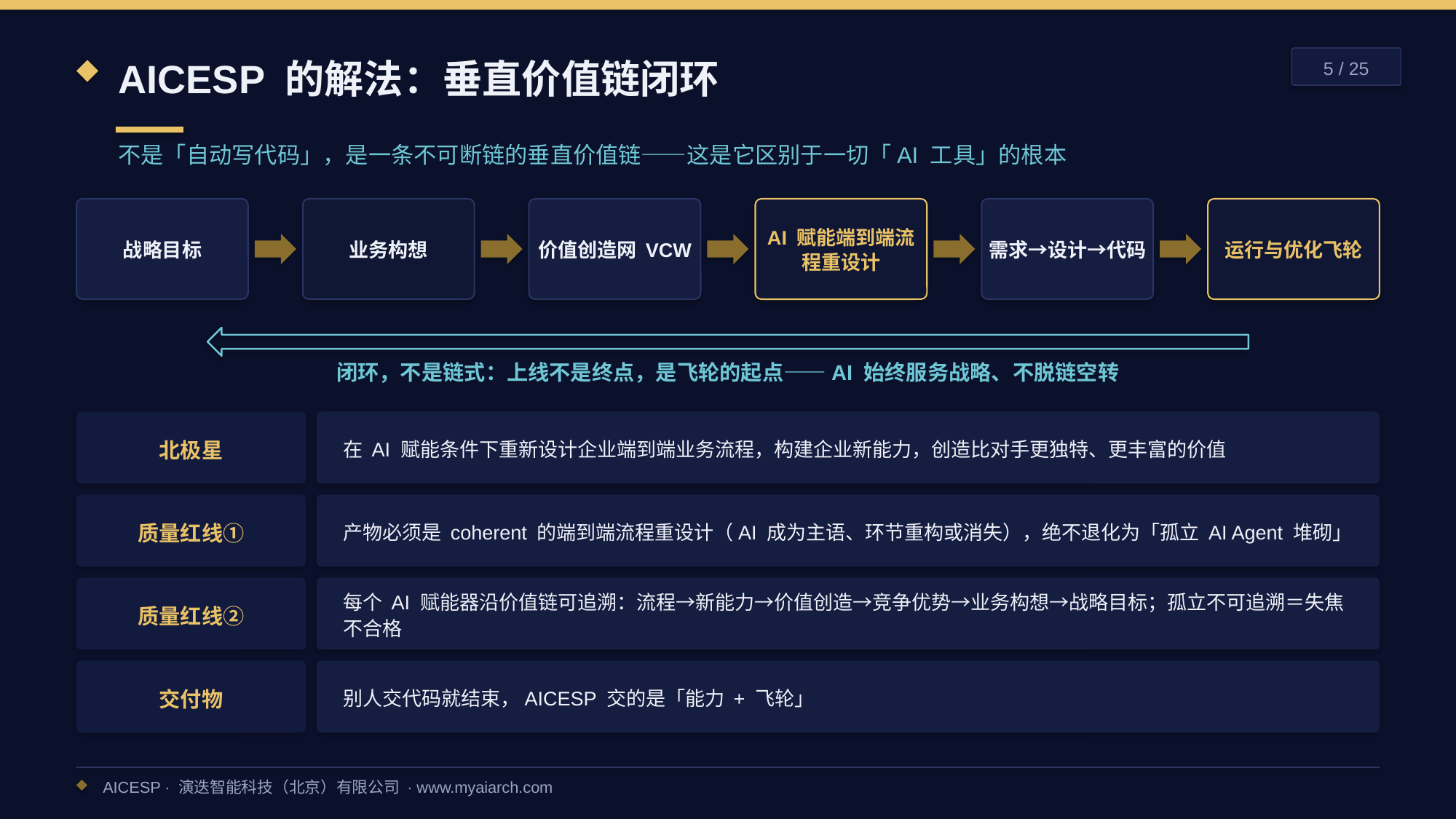

AICESP 的解法：垂直价值链闭环

5 / 25

不是「自动写代码」，是一条不可断链的垂直价值链——这是它区别于一切「AI 工具」的根本

战略目标

业务构想

价值创造网 VCW

AI 赋能端到端流程重设计

需求→设计→代码

运行与优化飞轮

闭环，不是链式：上线不是终点，是飞轮的起点——AI 始终服务战略、不脱链空转

北极星

在 AI 赋能条件下重新设计企业端到端业务流程，构建企业新能力，创造比对手更独特、更丰富的价值

质量红线①

产物必须是 coherent 的端到端流程重设计（AI 成为主语、环节重构或消失），绝不退化为「孤立 AI Agent 堆砌」

质量红线②

每个 AI 赋能器沿价值链可追溯：流程→新能力→价值创造→竞争优势→业务构想→战略目标；孤立不可追溯＝失焦不合格

交付物

别人交代码就结束，AICESP 交的是「能力 + 飞轮」

AICESP · 演迭智能科技（北京）有限公司 · www.myaiarch.com